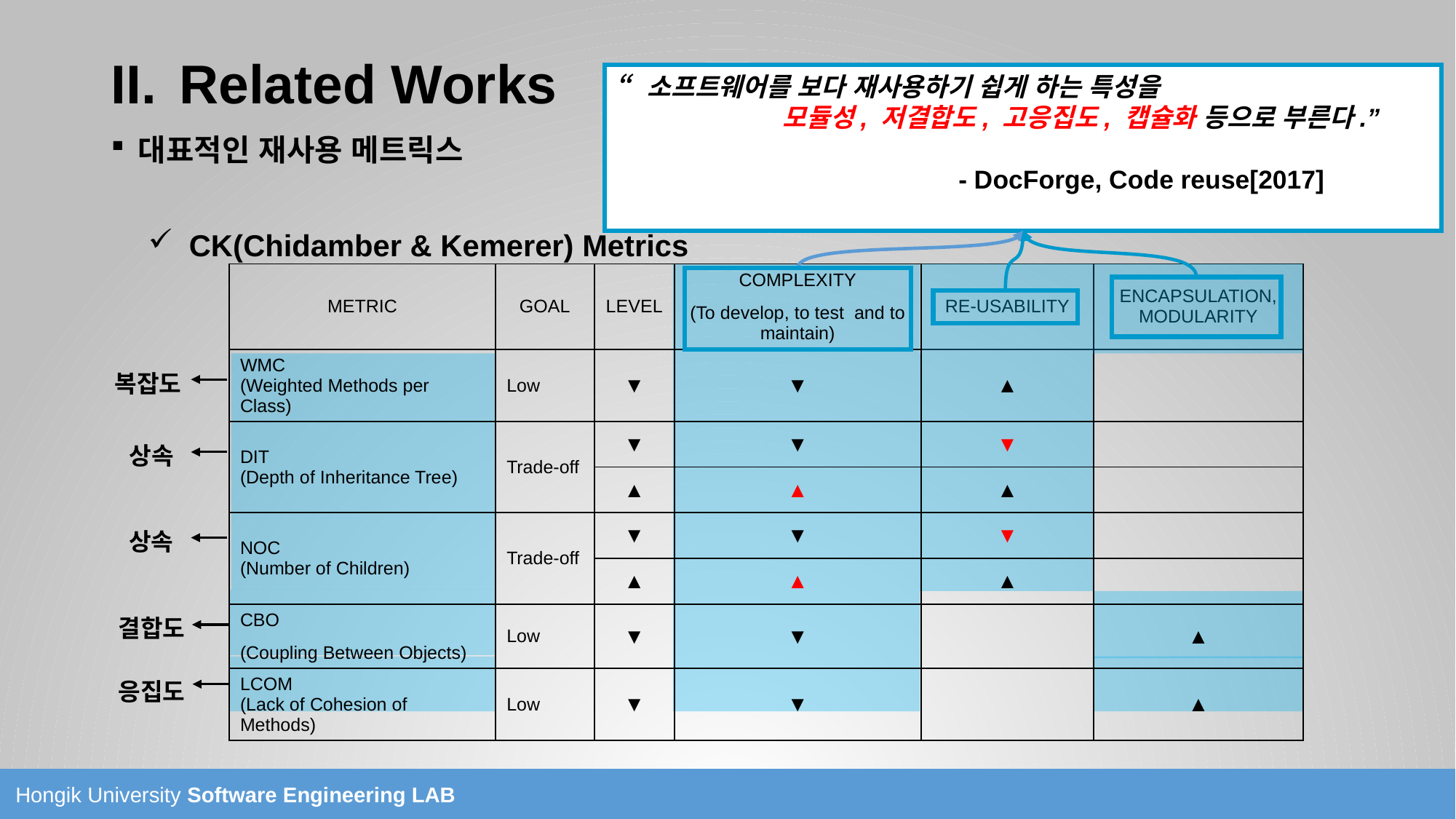

# Related Works
“소프트웨어를 보다 재사용하기 쉽게 하는 특성을
                       모듈성, 저결합도, 고응집도, 캡슐화 등으로 부른다.”

                                           - DocForge, Code reuse[2017]

대표적인 재사용 메트릭스

CK(Chidamber & Kemerer) Metrics
| METRIC | GOAL | LEVEL | COMPLEXITY (To develop, to test and to maintain) | RE-USABILITY | ENCAPSULATION, MODULARITY |
| --- | --- | --- | --- | --- | --- |
| WMC (Weighted Methods per Class) | Low | ▼ | ▼ | ▲ |  |
| DIT (Depth of Inheritance Tree) | Trade-off | ▼ | ▼ | ▼ |  |
|  |  | ▲ | ▲ | ▲ |  |
| NOC (Number of Children) | Trade-off | ▼ | ▼ | ▼ |  |
|  |  | ▲ | ▲ | ▲ |  |
| CBO (Coupling Between Objects) | Low | ▼ | ▼ |  | ▲ |
| LCOM (Lack of Cohesion of Methods) | Low | ▼ | ▼ |  | ▲ |

복잡도
상속
상속
결합도
응집도